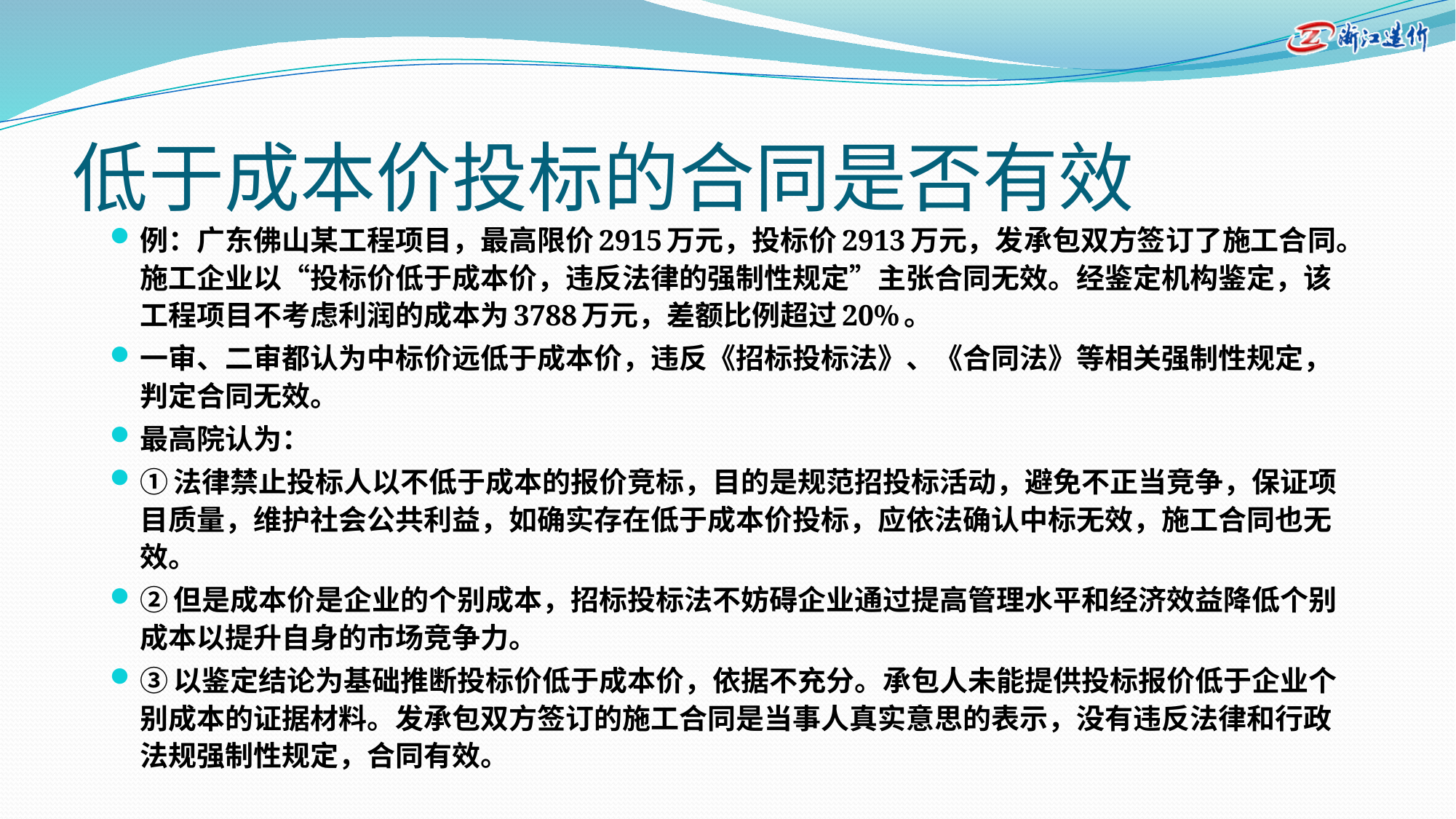

# 低于成本价投标的合同是否有效
例：广东佛山某工程项目，最高限价2915万元，投标价2913万元，发承包双方签订了施工合同。施工企业以“投标价低于成本价，违反法律的强制性规定”主张合同无效。经鉴定机构鉴定，该工程项目不考虑利润的成本为3788万元，差额比例超过20%。
一审、二审都认为中标价远低于成本价，违反《招标投标法》、《合同法》等相关强制性规定，判定合同无效。
最高院认为：
①法律禁止投标人以不低于成本的报价竞标，目的是规范招投标活动，避免不正当竞争，保证项目质量，维护社会公共利益，如确实存在低于成本价投标，应依法确认中标无效，施工合同也无效。
②但是成本价是企业的个别成本，招标投标法不妨碍企业通过提高管理水平和经济效益降低个别成本以提升自身的市场竞争力。
③以鉴定结论为基础推断投标价低于成本价，依据不充分。承包人未能提供投标报价低于企业个别成本的证据材料。发承包双方签订的施工合同是当事人真实意思的表示，没有违反法律和行政法规强制性规定，合同有效。